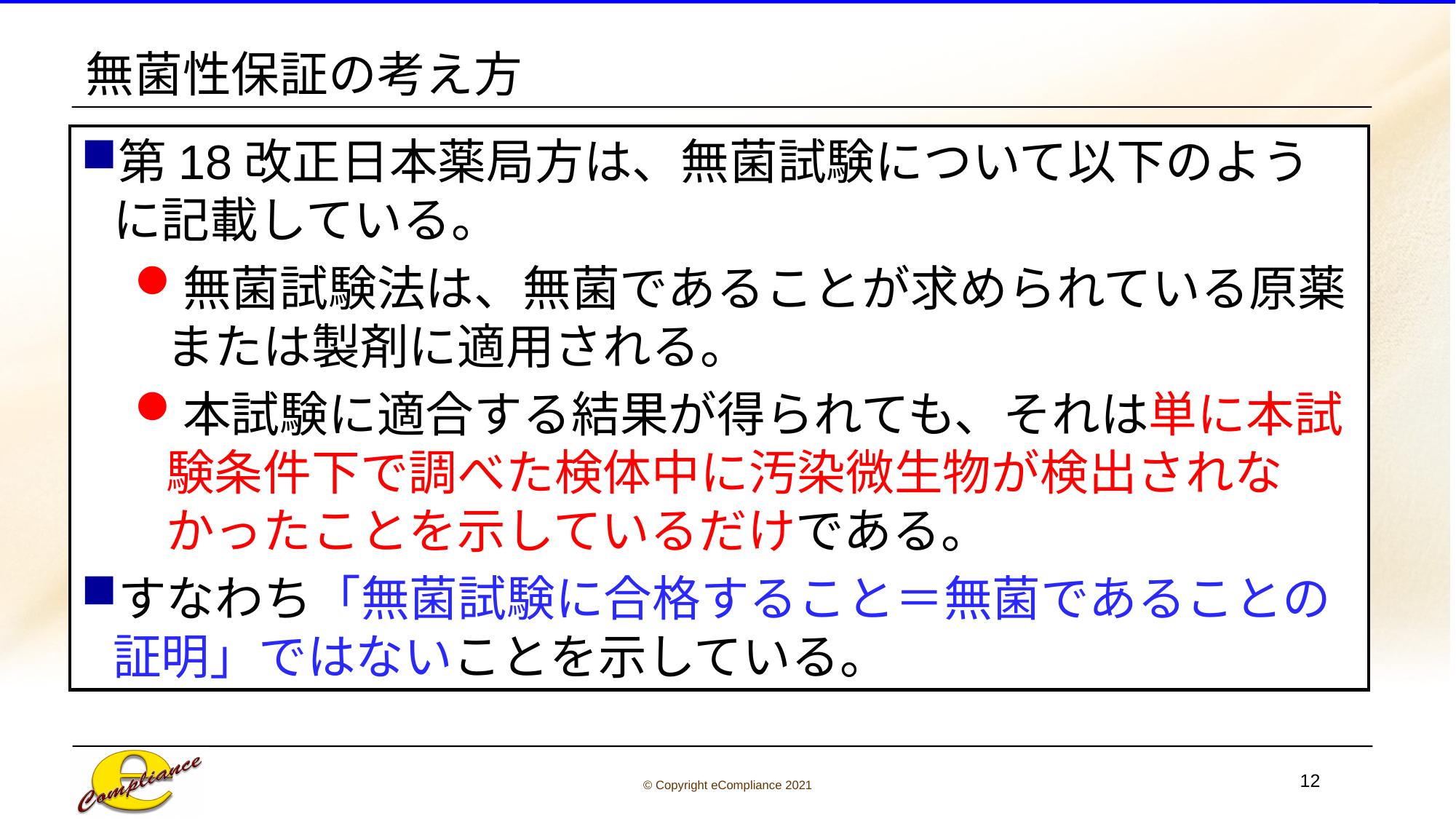

# 無菌性保証の考え方
第18改正日本薬局方は、無菌試験について以下のように記載している。
無菌試験法は、無菌であることが求められている原薬または製剤に適用される。
本試験に適合する結果が得られても、それは単に本試験条件下で調べた検体中に汚染微生物が検出されなかったことを示しているだけである。
すなわち「無菌試験に合格すること＝無菌であることの証明」ではないことを示している。